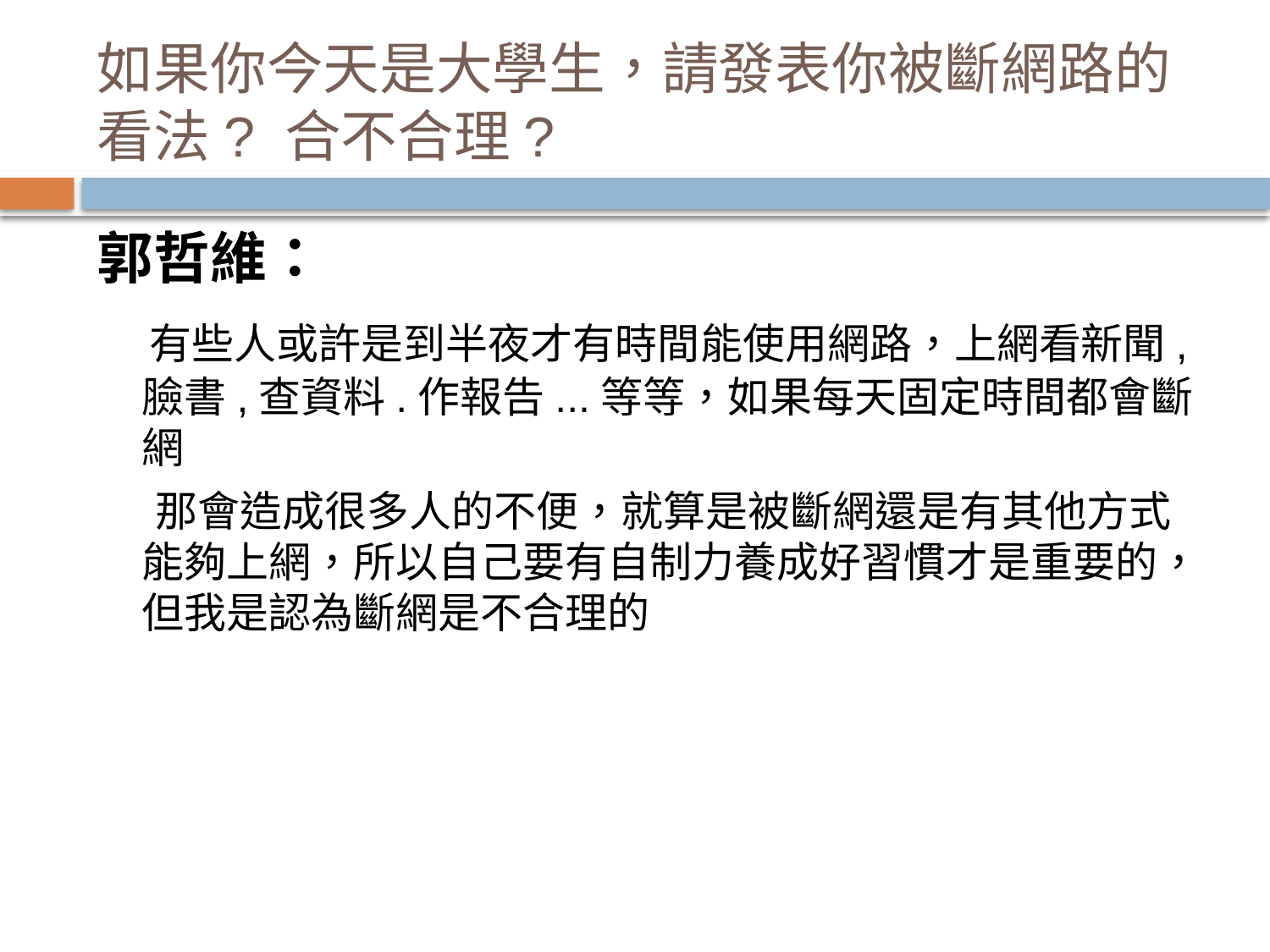

# 如果你今天是大學生，請發表你被斷網路的看法? 合不合理?
郭哲維：
   有些人或許是到半夜才有時間能使用網路，上網看新聞,臉書,查資料.作報告...等等，如果每天固定時間都會斷網
     那會造成很多人的不便，就算是被斷網還是有其他方式能夠上網，所以自己要有自制力養成好習慣才是重要的，但我是認為斷網是不合理的